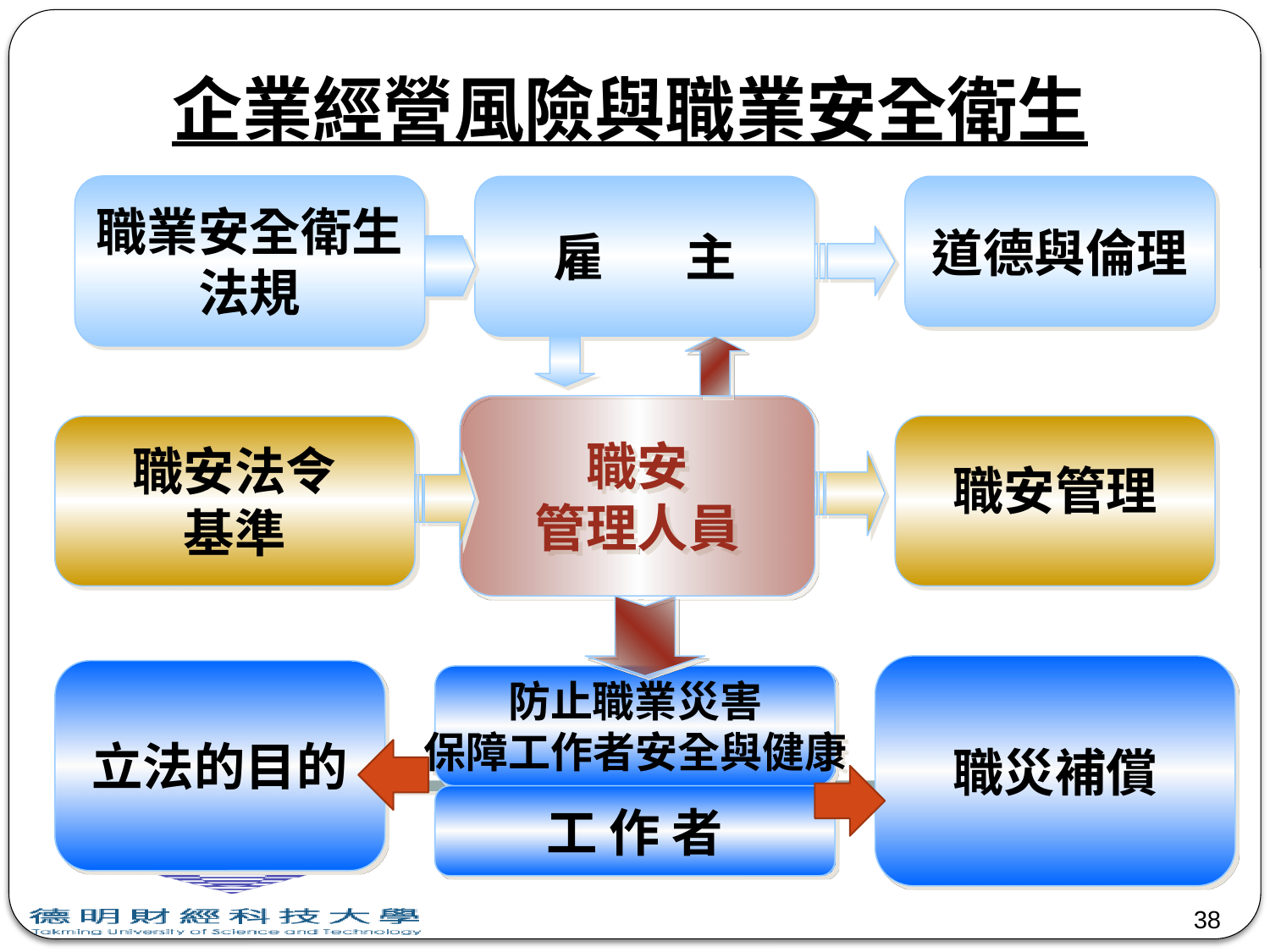

企業經營風險與職業安全衛生
職業安全衛生
法規
雇       主
道德與倫理

職安
管理人員
職安管理
職安法令
基準

職災補償
立法的目的
防止職業災害
保障工作者安全與健康

工 作 者
38